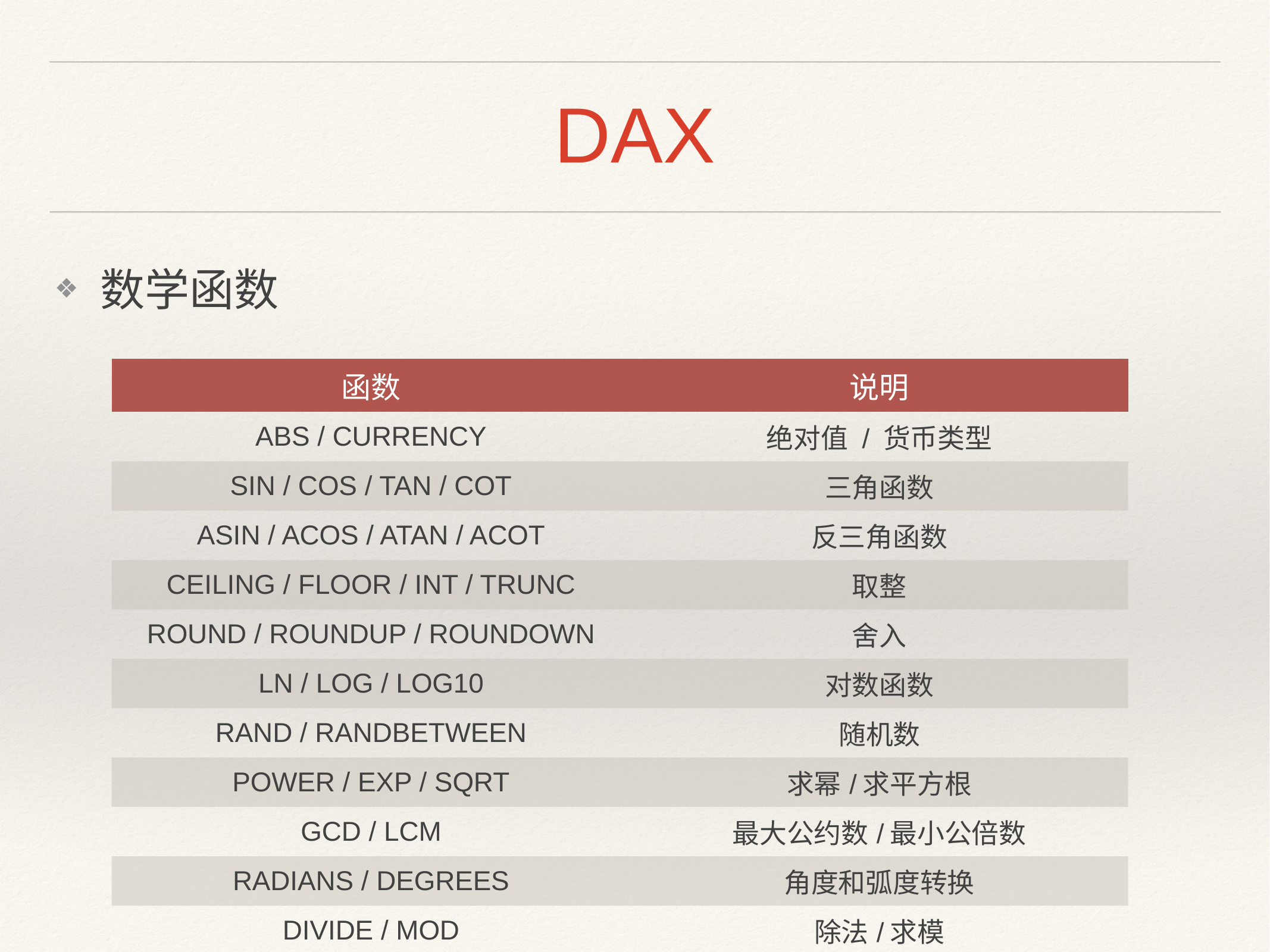

# DAX
数学函数
| 函数 | 说明 |
| --- | --- |
| ABS / CURRENCY | 绝对值 / 货币类型 |
| SIN / COS / TAN / COT | 三角函数 |
| ASIN / ACOS / ATAN / ACOT | 反三角函数 |
| CEILING / FLOOR / INT / TRUNC | 取整 |
| ROUND / ROUNDUP / ROUNDOWN | 舍入 |
| LN / LOG / LOG10 | 对数函数 |
| RAND / RANDBETWEEN | 随机数 |
| POWER / EXP / SQRT | 求幂/求平方根 |
| GCD / LCM | 最大公约数/最小公倍数 |
| RADIANS / DEGREES | 角度和弧度转换 |
| DIVIDE / MOD | 除法/求模 |